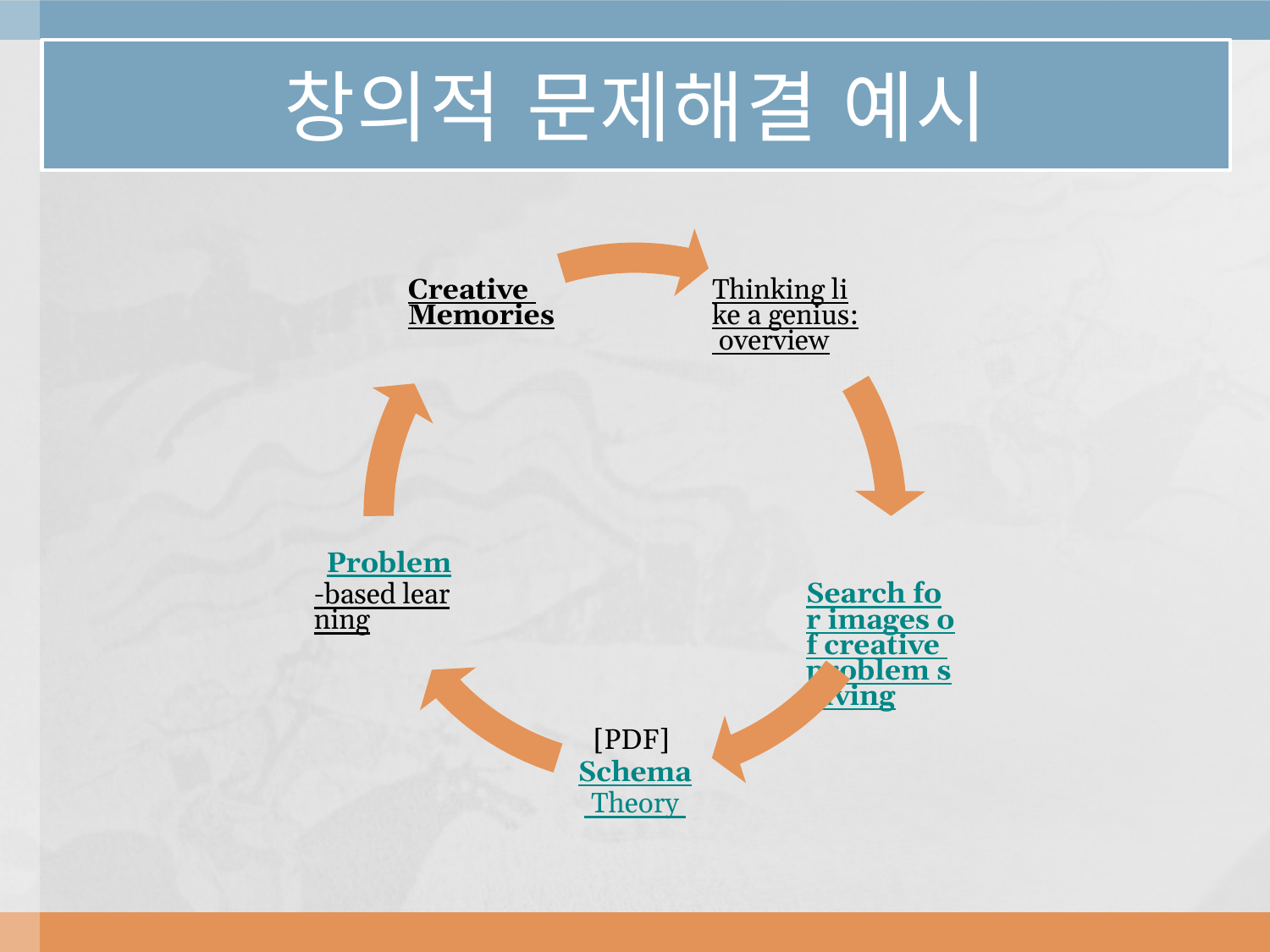

# 창의적 문제해결 예시
Thinking like a genius: overview
Search for images of creative problem solving
[PDF] Schema Theory
Problem-based learning
Creative Memories